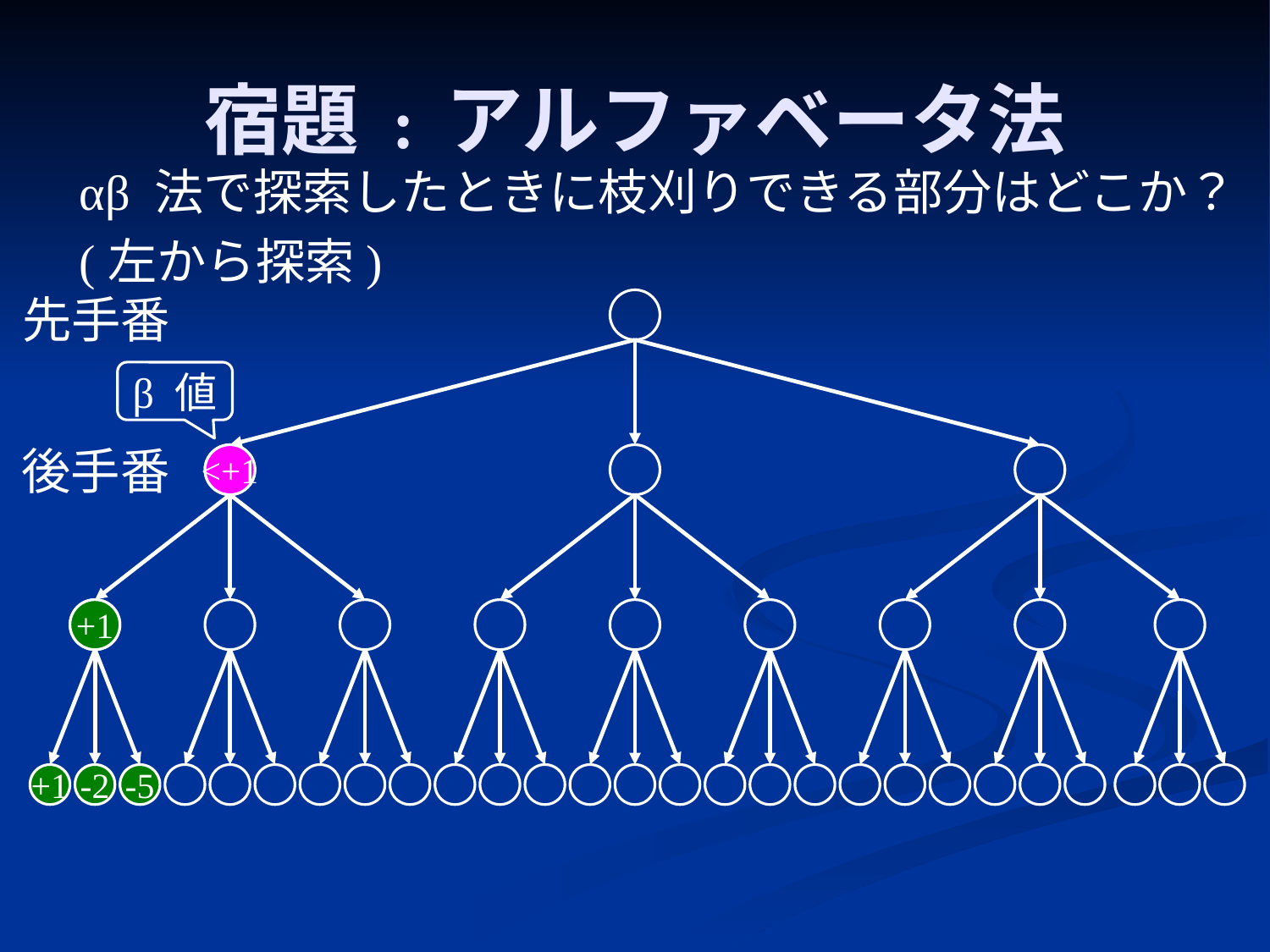

# 宿題 : アルファベータ法
αβ 法で探索したときに枝刈りできる部分はどこか？
(左から探索)
先手番

β 値
後手番

<+1

+1

+1
-2
-5